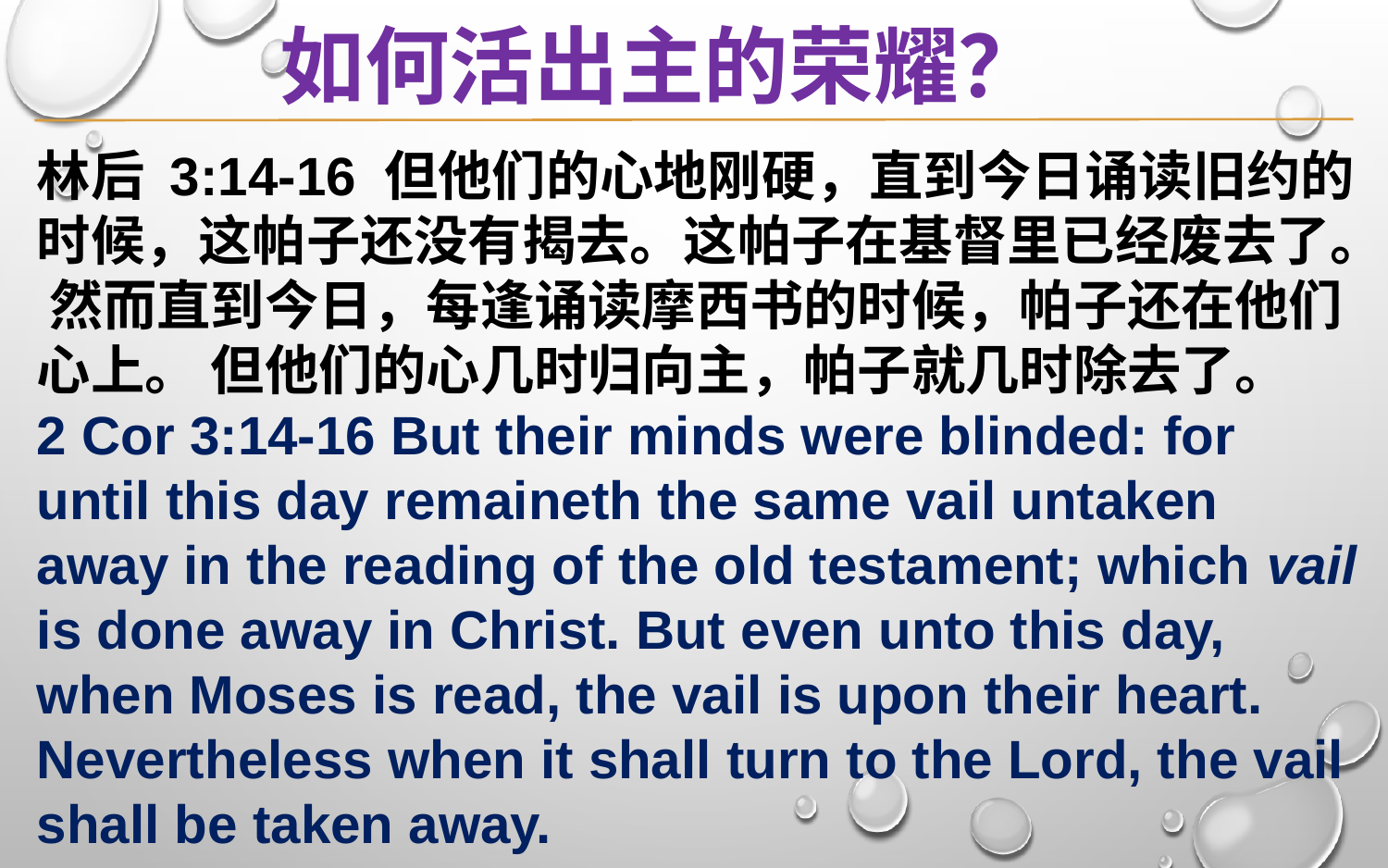

如何活出主的荣耀？
林后 3:14-16 但他们的心地刚硬，直到今日诵读旧约的时候，这帕子还没有揭去。这帕子在基督里已经废去了。 然而直到今日，每逢诵读摩西书的时候，帕子还在他们心上。 但他们的心几时归向主，帕子就几时除去了。
2 Cor 3:14-16 But their minds were blinded: for until this day remaineth the same vail untaken away in the reading of the old testament; which vail is done away in Christ. But even unto this day, when Moses is read, the vail is upon their heart. Nevertheless when it shall turn to the Lord, the vail shall be taken away.